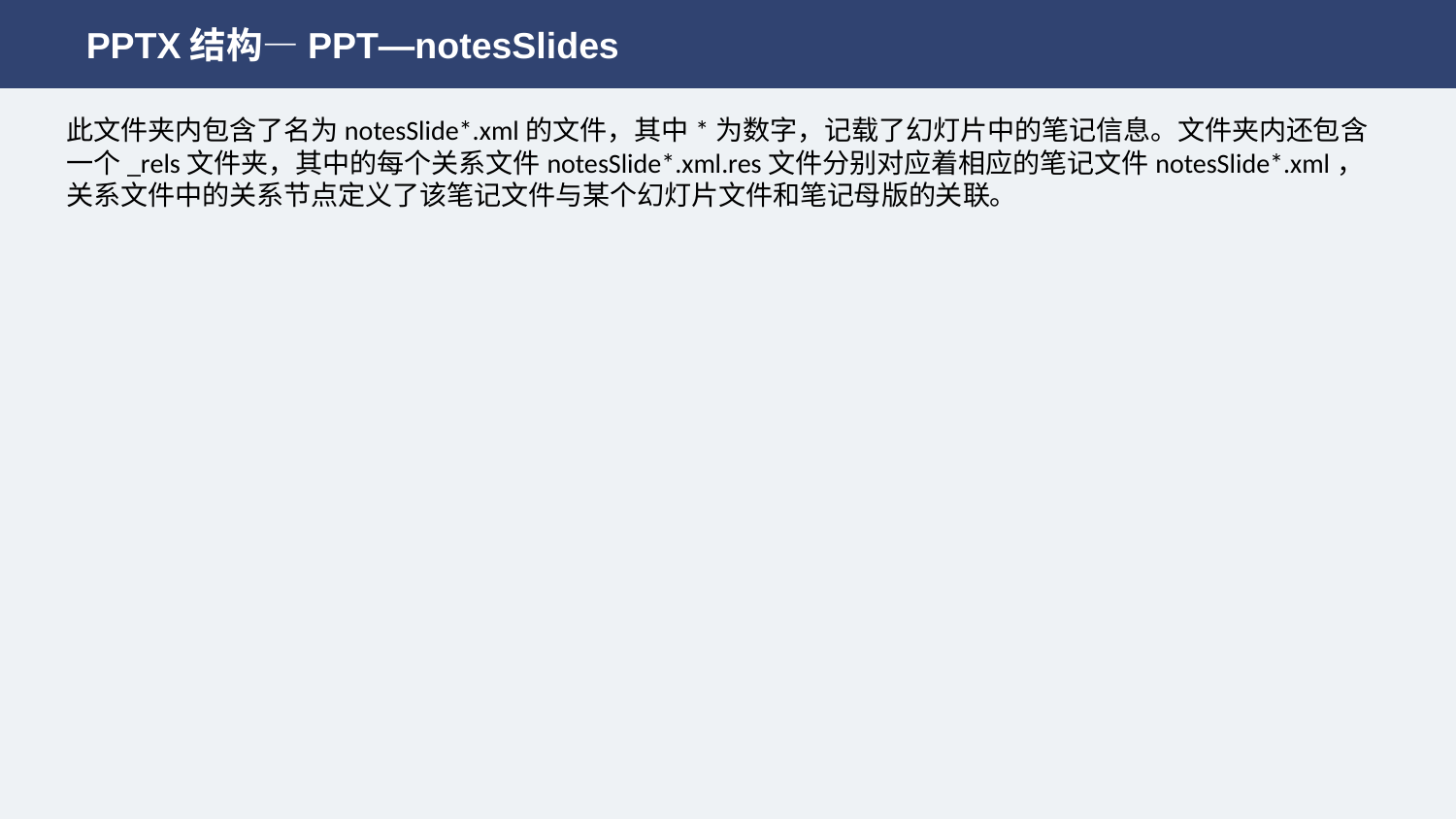

PPTX结构—PPT—notesSlides
此文件夹内包含了名为notesSlide*.xml的文件，其中*为数字，记载了幻灯片中的笔记信息。文件夹内还包含一个_rels文件夹，其中的每个关系文件notesSlide*.xml.res文件分别对应着相应的笔记文件notesSlide*.xml，关系文件中的关系节点定义了该笔记文件与某个幻灯片文件和笔记母版的关联。